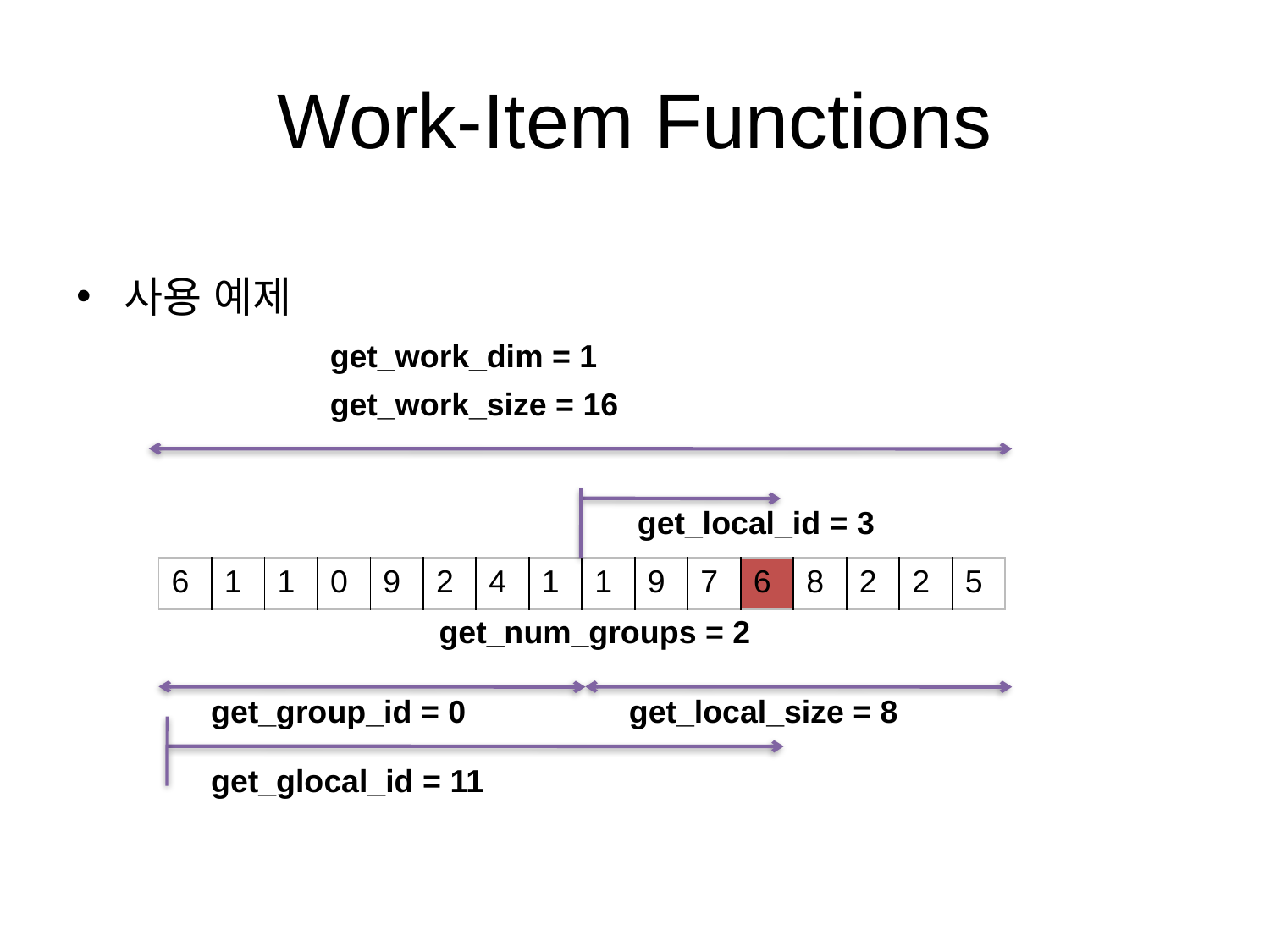

# Work-Item Functions
사용 예제
get_work_dim = 1
get_work_size = 16
get_local_id = 3
| 6 | 1 | 1 | 0 | 9 | 2 | 4 | 1 | 1 | 9 | 7 | 6 | 8 | 2 | 2 | 5 |
| --- | --- | --- | --- | --- | --- | --- | --- | --- | --- | --- | --- | --- | --- | --- | --- |
get_num_groups = 2
get_group_id = 0
get_local_size = 8
get_glocal_id = 11